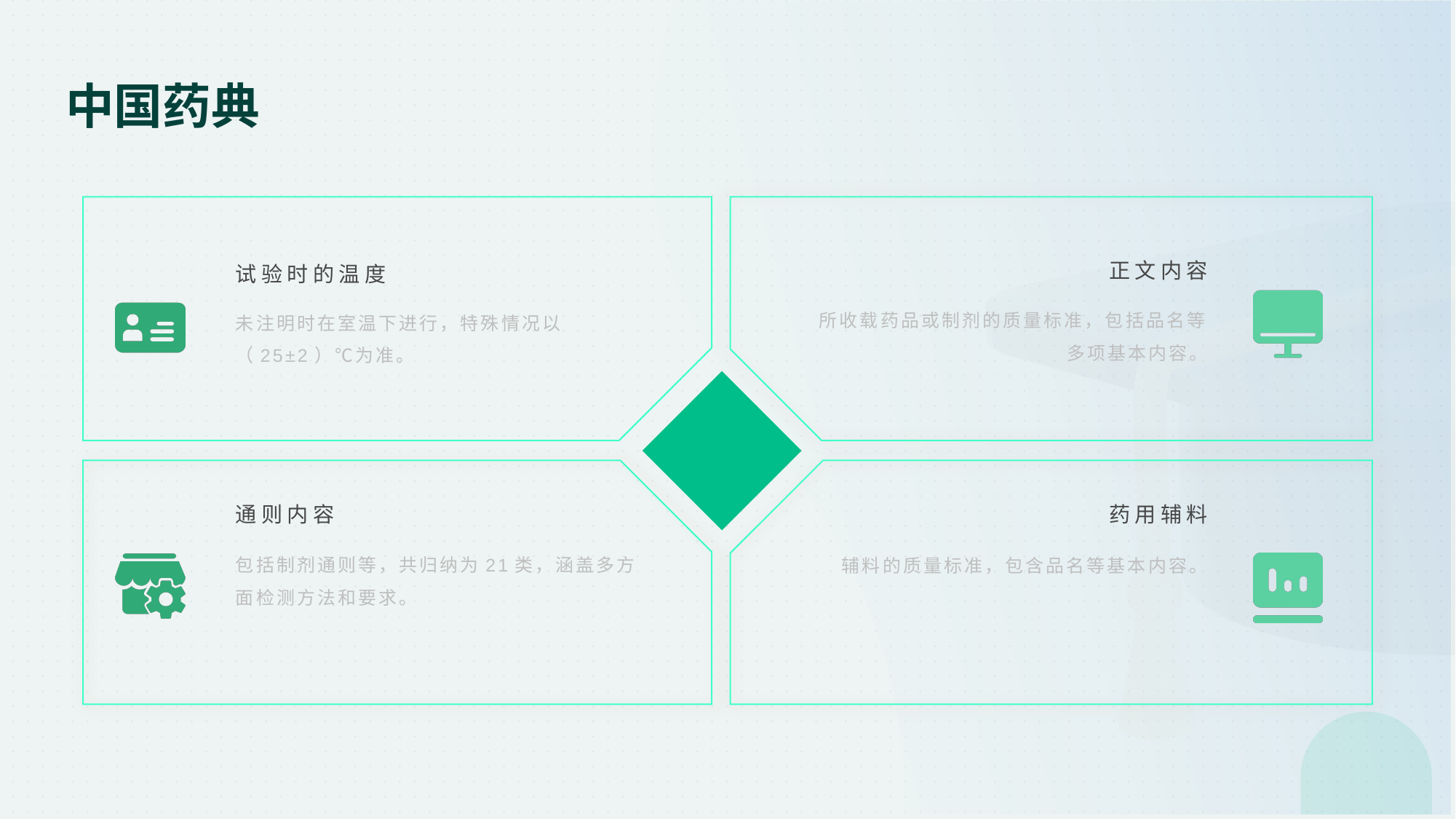

中国药典
正文内容
试验时的温度
所收载药品或制剂的质量标准，包括品名等多项基本内容。
未注明时在室温下进行，特殊情况以（25±2）℃为准。
通则内容
药用辅料
包括制剂通则等，共归纳为21类，涵盖多方面检测方法和要求。
辅料的质量标准，包含品名等基本内容。